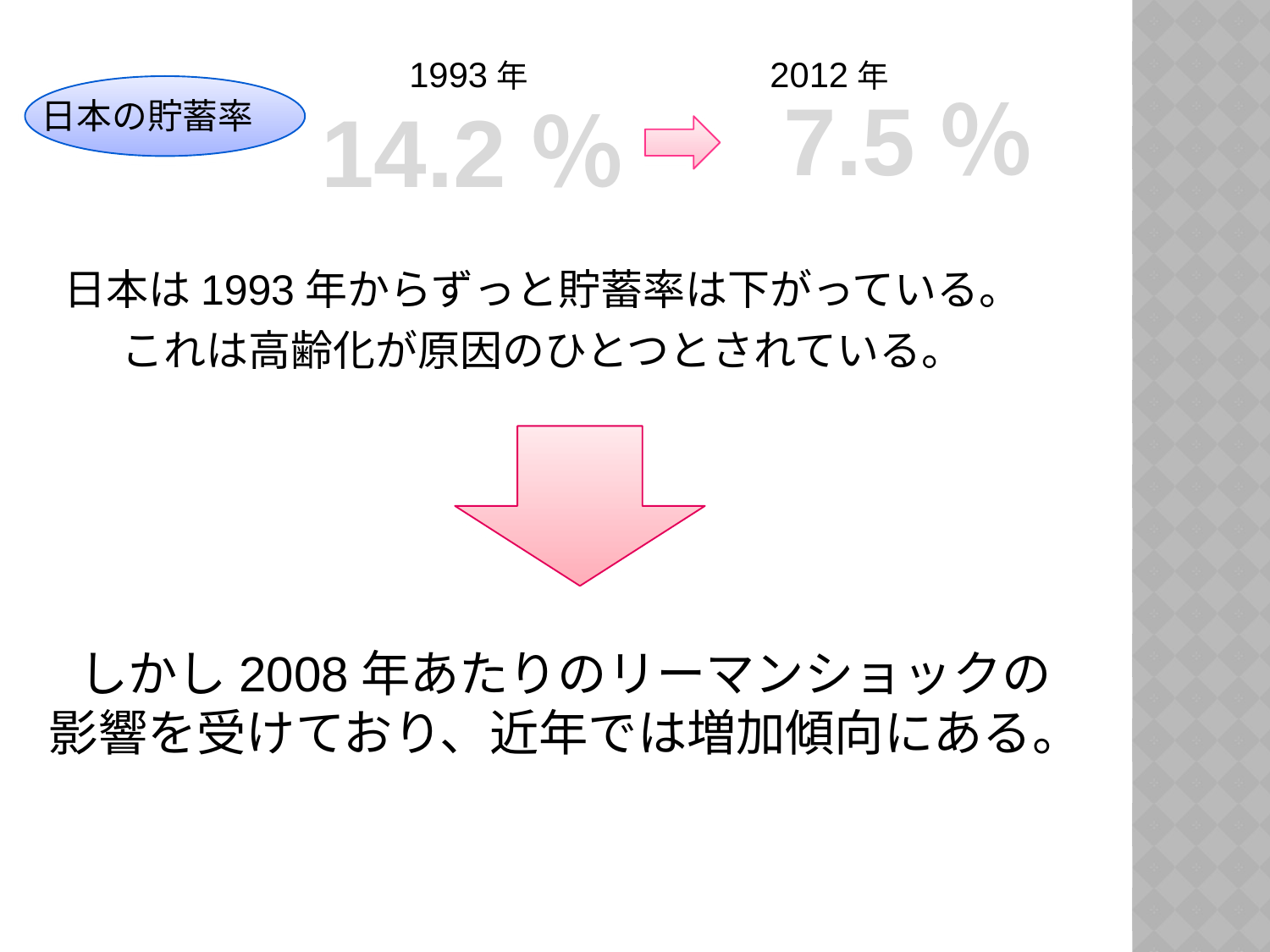

1993年
2012年
7.5％
14.2％

日本の貯蓄率
日本は1993年からずっと貯蓄率は下がっている。
これは高齢化が原因のひとつとされている。

しかし2008年あたりのリーマンショックの
影響を受けており、近年では増加傾向にある。